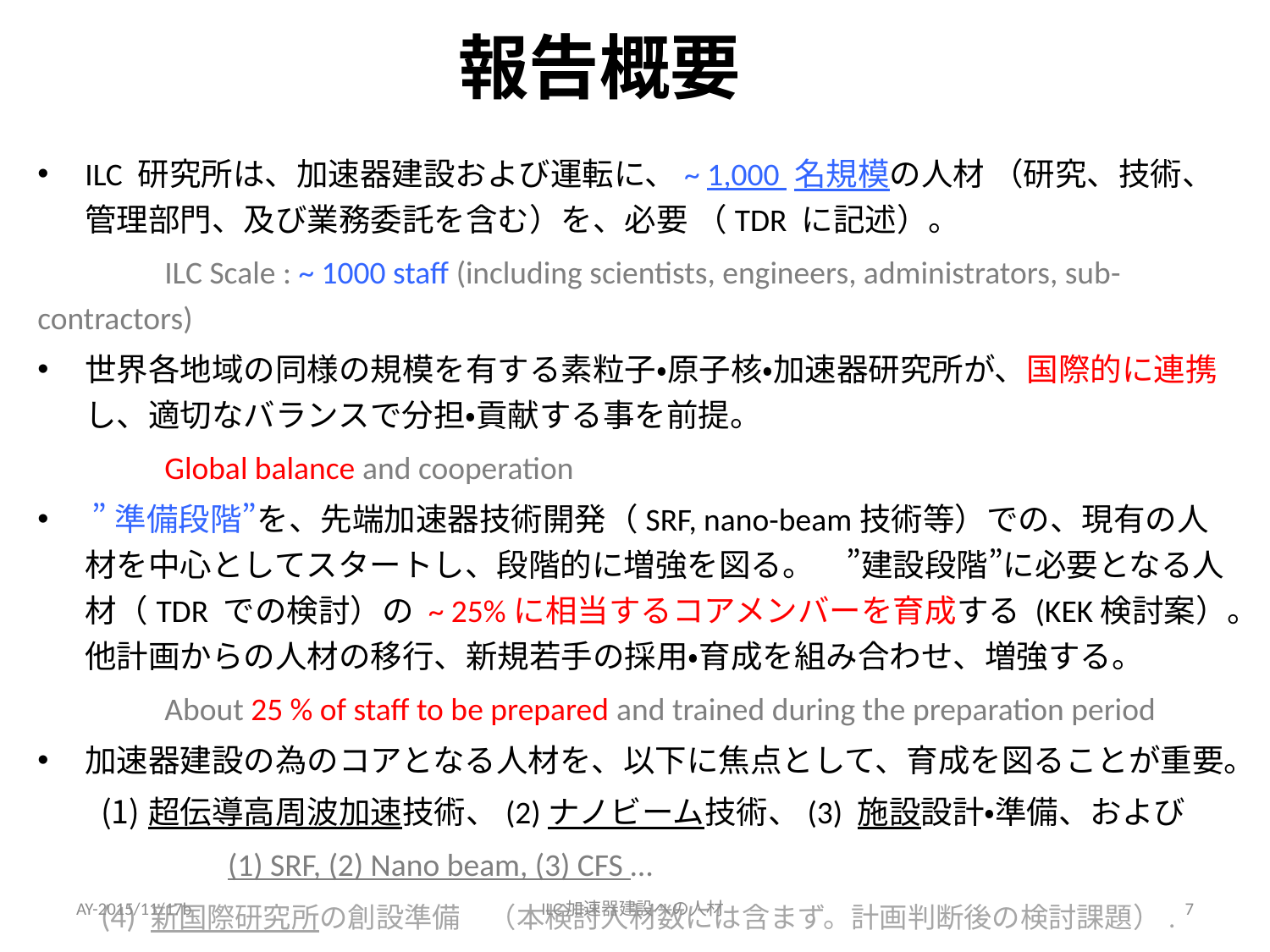

# 報告概要
ILC 研究所は、加速器建設および運転に、~ 1,000 名規模の人材 （研究、技術、管理部門、及び業務委託を含む）を、必要 （TDR に記述）。
	ILC Scale : ~ 1000 staff (including scientists, engineers, administrators, sub-contractors)
世界各地域の同様の規模を有する素粒子・原子核・加速器研究所が、国際的に連携し、適切なバランスで分担・貢献する事を前提。
	Global balance and cooperation
 ”準備段階”を、先端加速器技術開発（SRF, nano-beam技術等）での、現有の人材を中心としてスタートし、段階的に増強を図る。　”建設段階”に必要となる人材（TDR での検討）の ~ 25%に相当するコアメンバーを育成する (KEK検討案）。他計画からの人材の移行、新規若手の採用・育成を組み合わせ、増強する。
	About 25 % of staff to be prepared and trained during the preparation period
加速器建設の為のコアとなる人材を、以下に焦点として、育成を図ることが重要。
超伝導高周波加速技術、(2)ナノビーム技術、(3) 施設設計・準備、および
	(1) SRF, (2) Nano beam, (3) CFS …
(4) 新国際研究所の創設準備　（本検討人材数には含まず。計画判断後の検討課題）.

AY-2015/11/17b
ILC加速器建設への人材
7